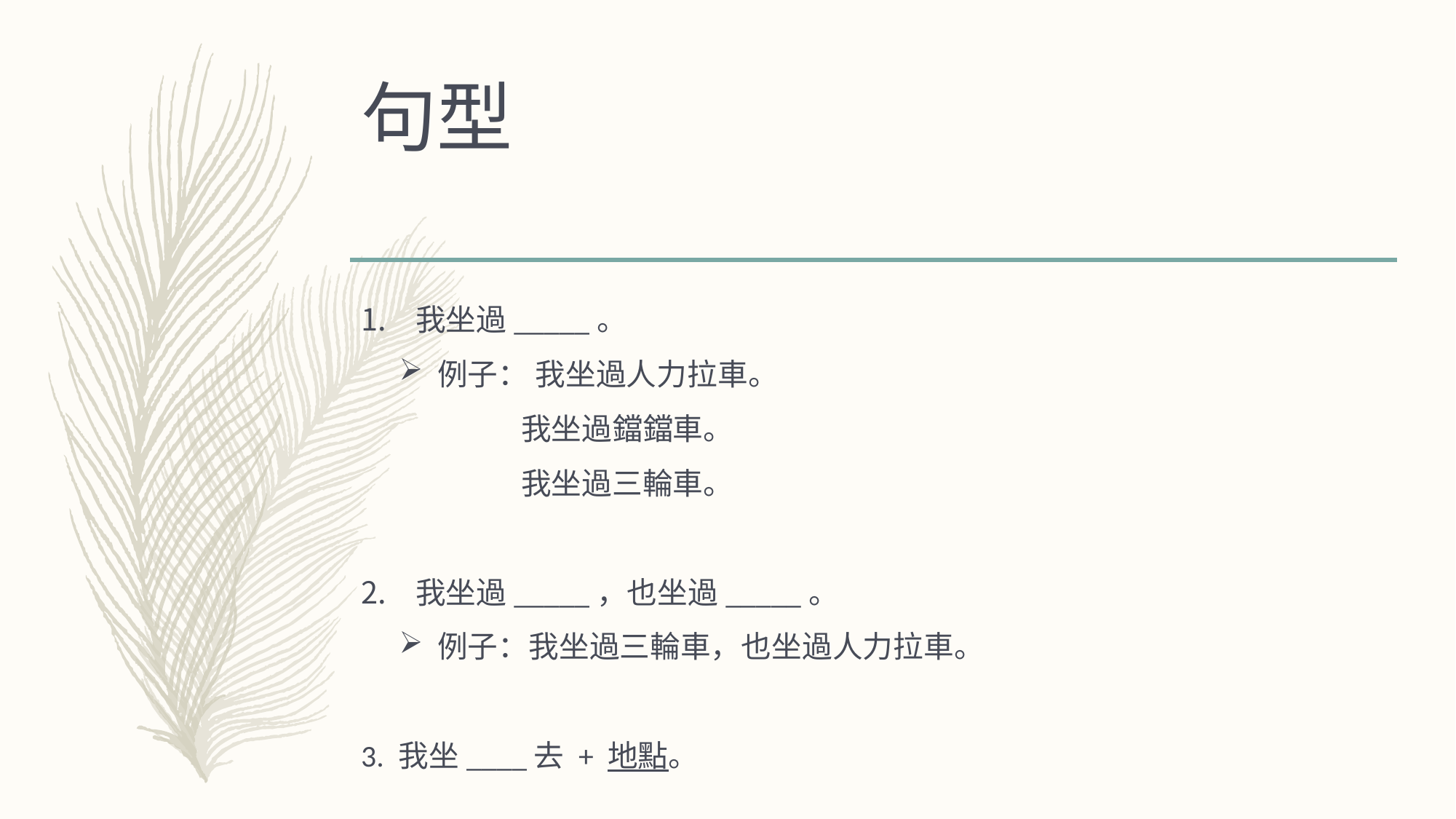

# 句型
我坐過_____。
例子： 我坐過人力拉車。
                 我坐過鐺鐺車。
                 我坐過三輪車。

我坐過_____，也坐過_____。
例子：我坐過三輪車，也坐過人力拉車。

3. 我坐____去 + 地點。